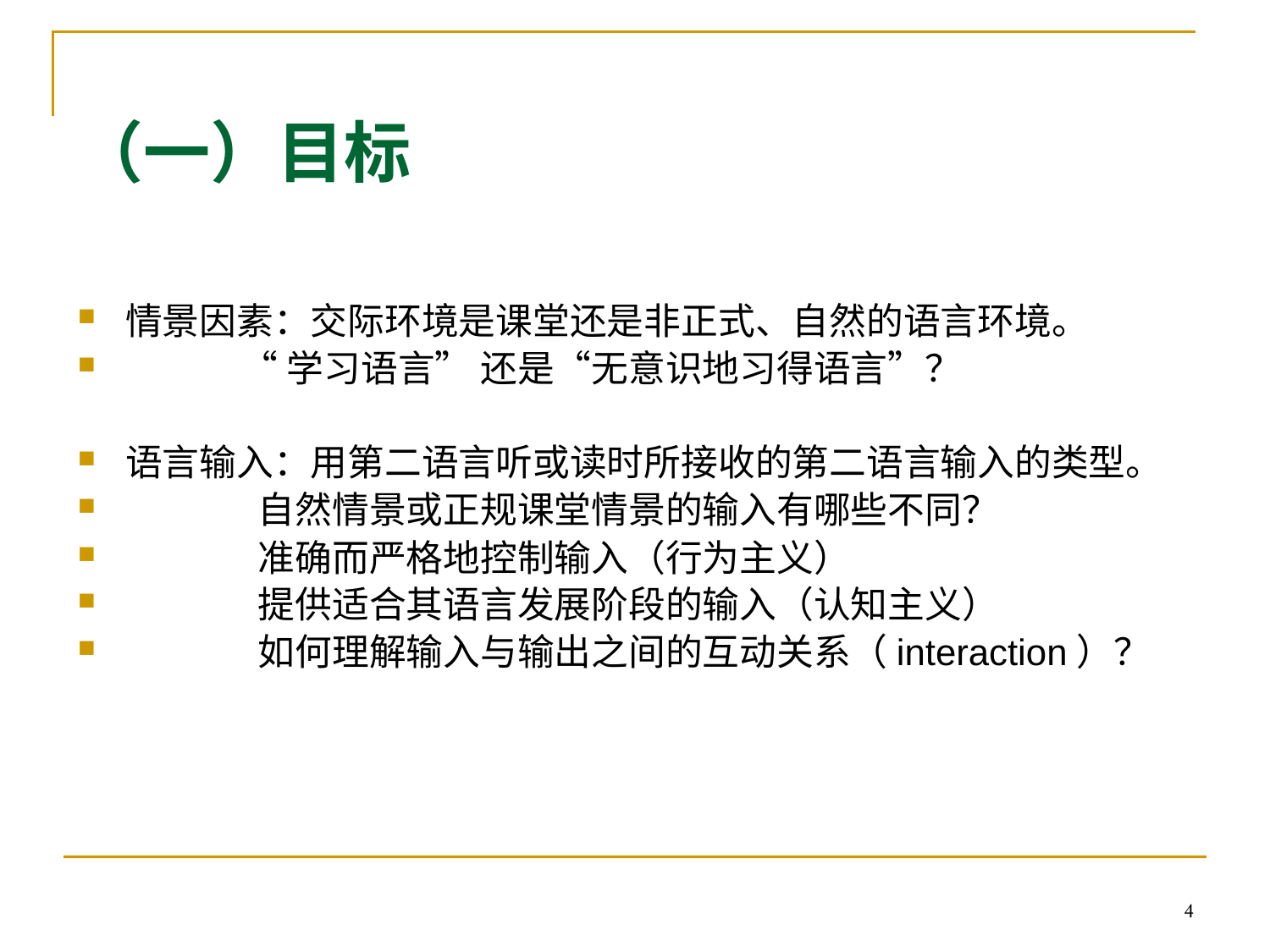

# （一）目标
情景因素：交际环境是课堂还是非正式、自然的语言环境。
              “学习语言” 还是“无意识地习得语言”？

语言输入：用第二语言听或读时所接收的第二语言输入的类型。
               自然情景或正规课堂情景的输入有哪些不同？
               准确而严格地控制输入（行为主义）
               提供适合其语言发展阶段的输入（认知主义）
               如何理解输入与输出之间的互动关系（interaction）？

4